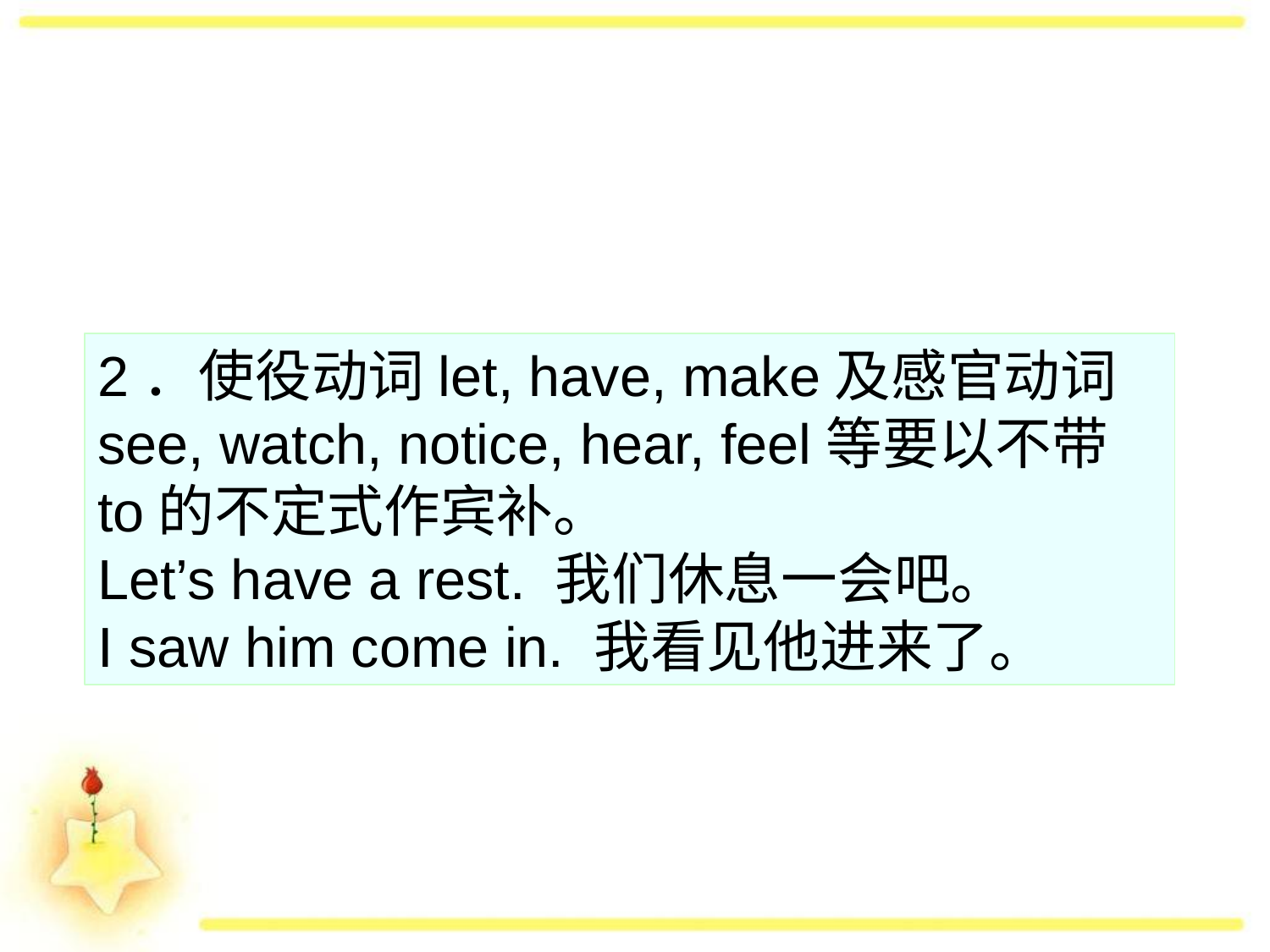

2．使役动词let, have, make及感官动词see, watch, notice, hear, feel等要以不带to的不定式作宾补。
Let’s have a rest. 我们休息一会吧。
I saw him come in. 我看见他进来了。